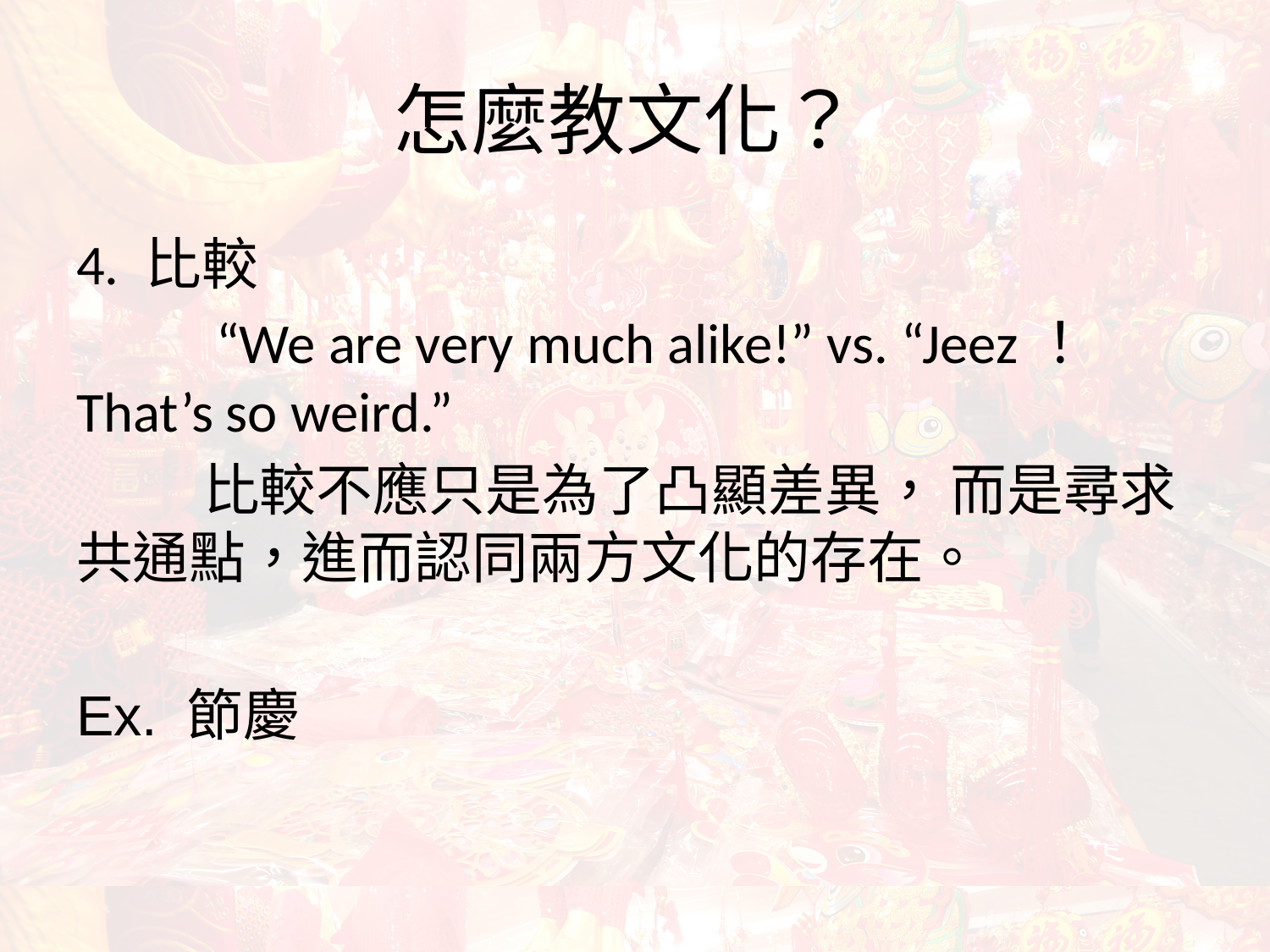

# 怎麼教文化？
4. 比較
	 “We are very much alike!” vs. “Jeez！ That’s so weird.”
	比較不應只是為了凸顯差異， 而是尋求共通點，進而認同兩方文化的存在。

Ex. 節慶